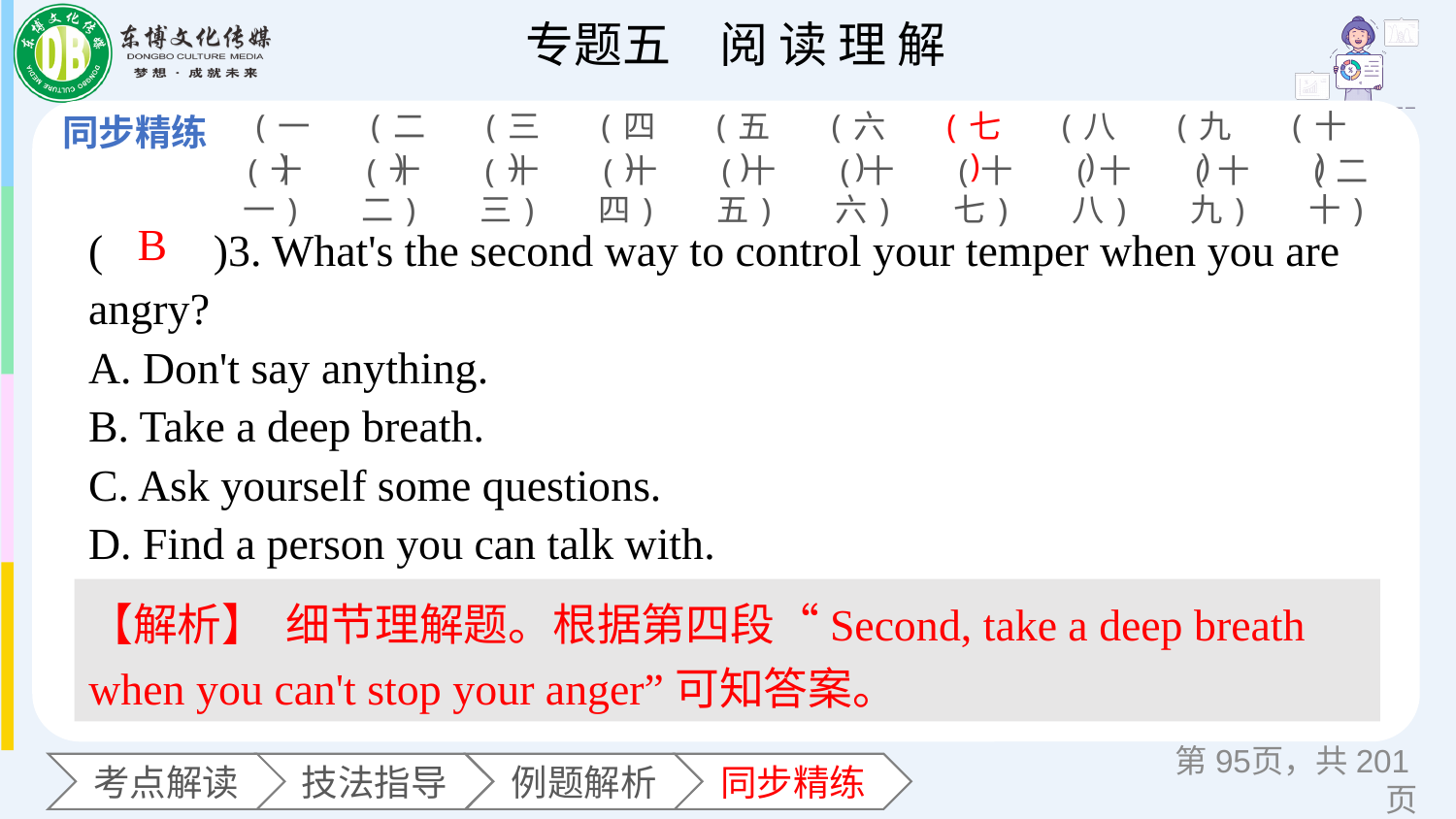

(一)
(二)
(三)
(四)
(五)
(六)
(七)
(八)
(九)
(十)
(十一)
(十二)
(十三)
(十四)
(十五)
(十六)
(十七)
(十八)
(十九)
(二十)
(　　)3. What's the second way to control your temper when you are angry?
A. Don't say anything.
B. Take a deep breath.
C. Ask yourself some questions.
D. Find a person you can talk with.
B
【解析】  细节理解题。根据第四段“Second, take a deep breath when you can't stop your anger”可知答案。
第95页，共201页